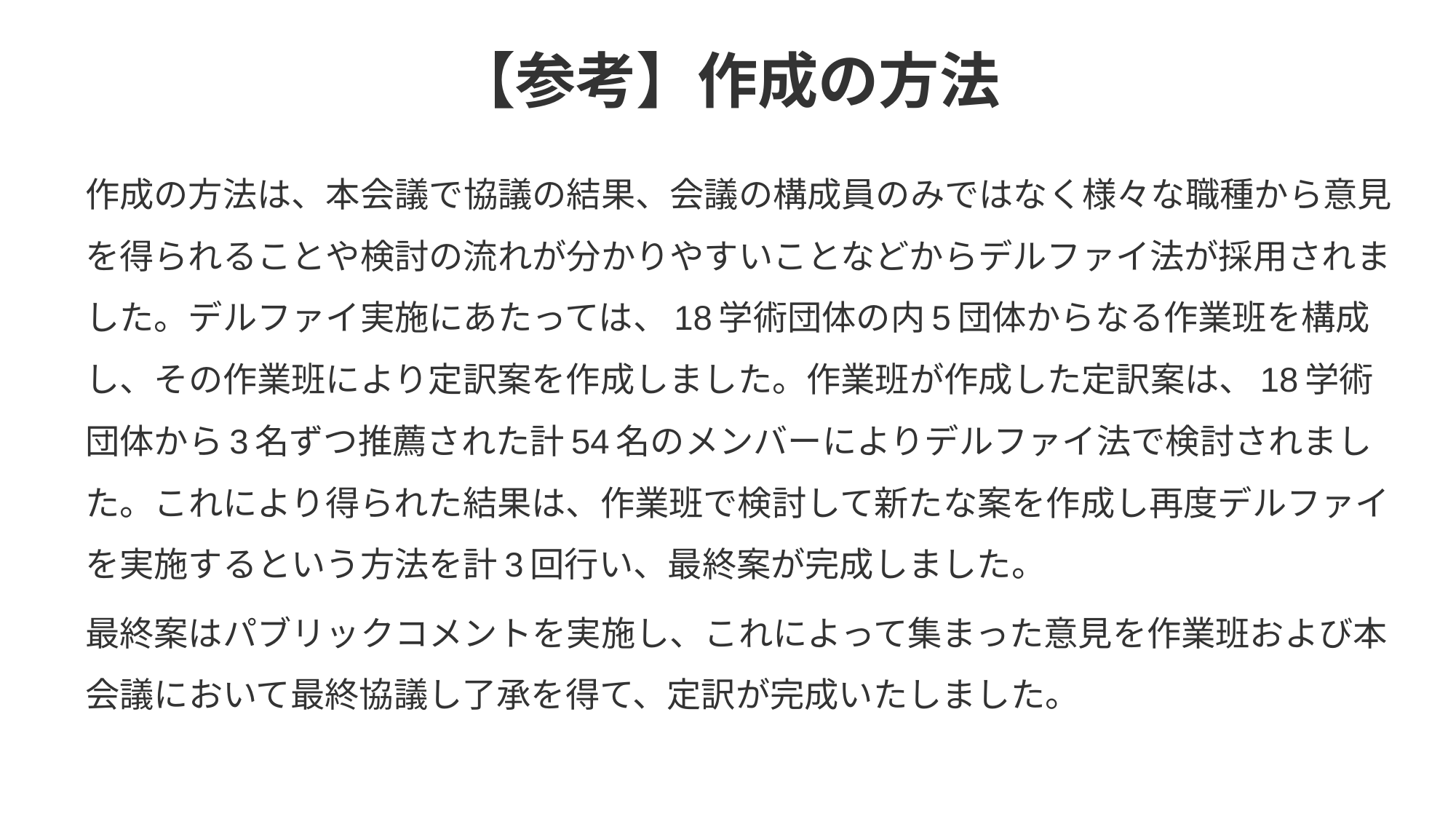

【参考】作成の方法
作成の方法は、本会議で協議の結果、会議の構成員のみではなく様々な職種から意見を得られることや検討の流れが分かりやすいことなどからデルファイ法が採用されました。デルファイ実施にあたっては、18学術団体の内5団体からなる作業班を構成し、その作業班により定訳案を作成しました。作業班が作成した定訳案は、18学術団体から3名ずつ推薦された計54名のメンバーによりデルファイ法で検討されました。これにより得られた結果は、作業班で検討して新たな案を作成し再度デルファイを実施するという方法を計3回行い、最終案が完成しました。
最終案はパブリックコメントを実施し、これによって集まった意見を作業班および本会議において最終協議し了承を得て、定訳が完成いたしました。